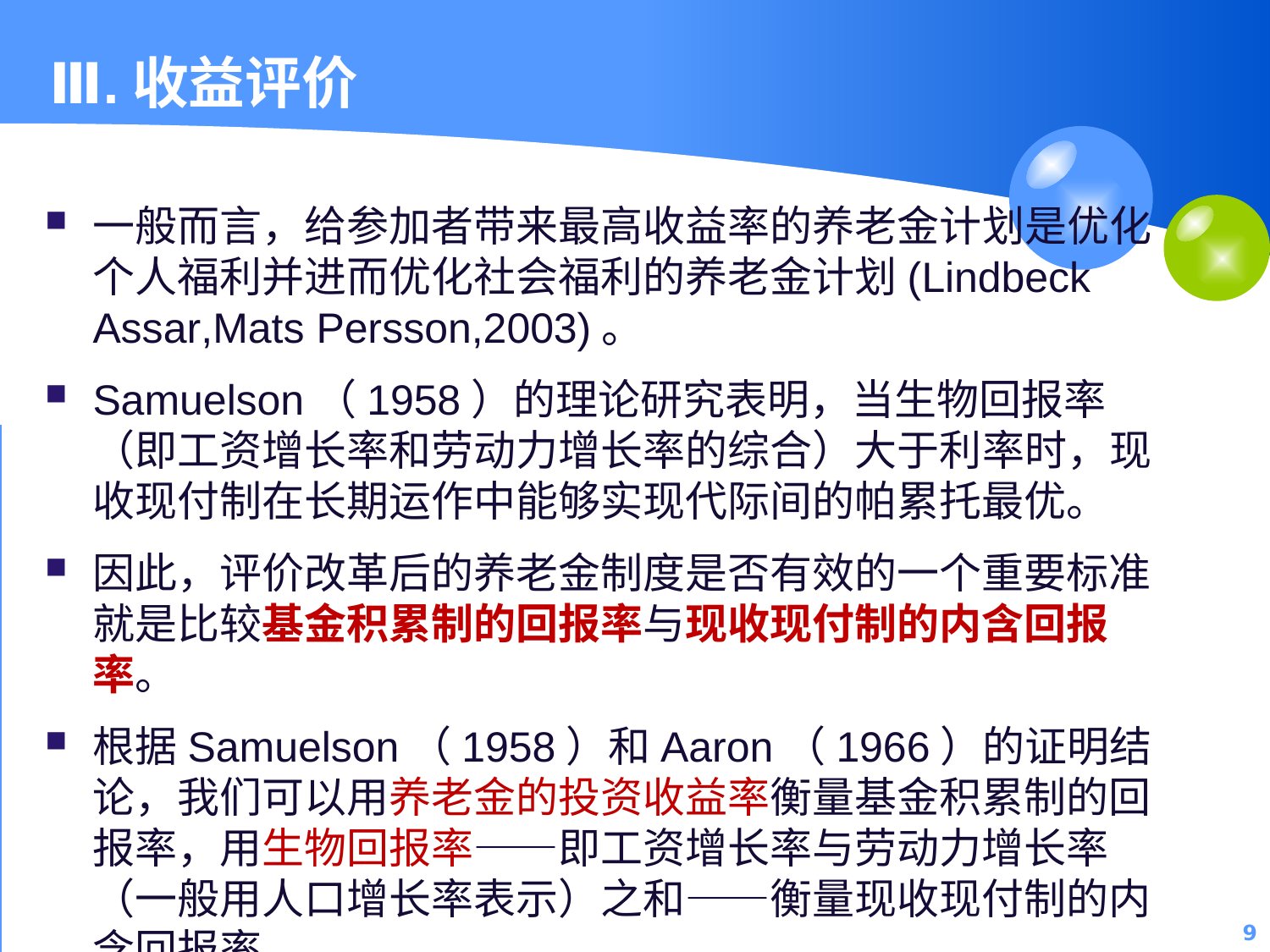

9
# Ⅲ.收益评价
一般而言，给参加者带来最高收益率的养老金计划是优化个人福利并进而优化社会福利的养老金计划(Lindbeck Assar,Mats Persson,2003)。
Samuelson（1958）的理论研究表明，当生物回报率（即工资增长率和劳动力增长率的综合）大于利率时，现收现付制在长期运作中能够实现代际间的帕累托最优。
因此，评价改革后的养老金制度是否有效的一个重要标准就是比较基金积累制的回报率与现收现付制的内含回报率。
根据Samuelson（1958）和Aaron（1966）的证明结论，我们可以用养老金的投资收益率衡量基金积累制的回报率，用生物回报率——即工资增长率与劳动力增长率（一般用人口增长率表示）之和——衡量现收现付制的内含回报率。